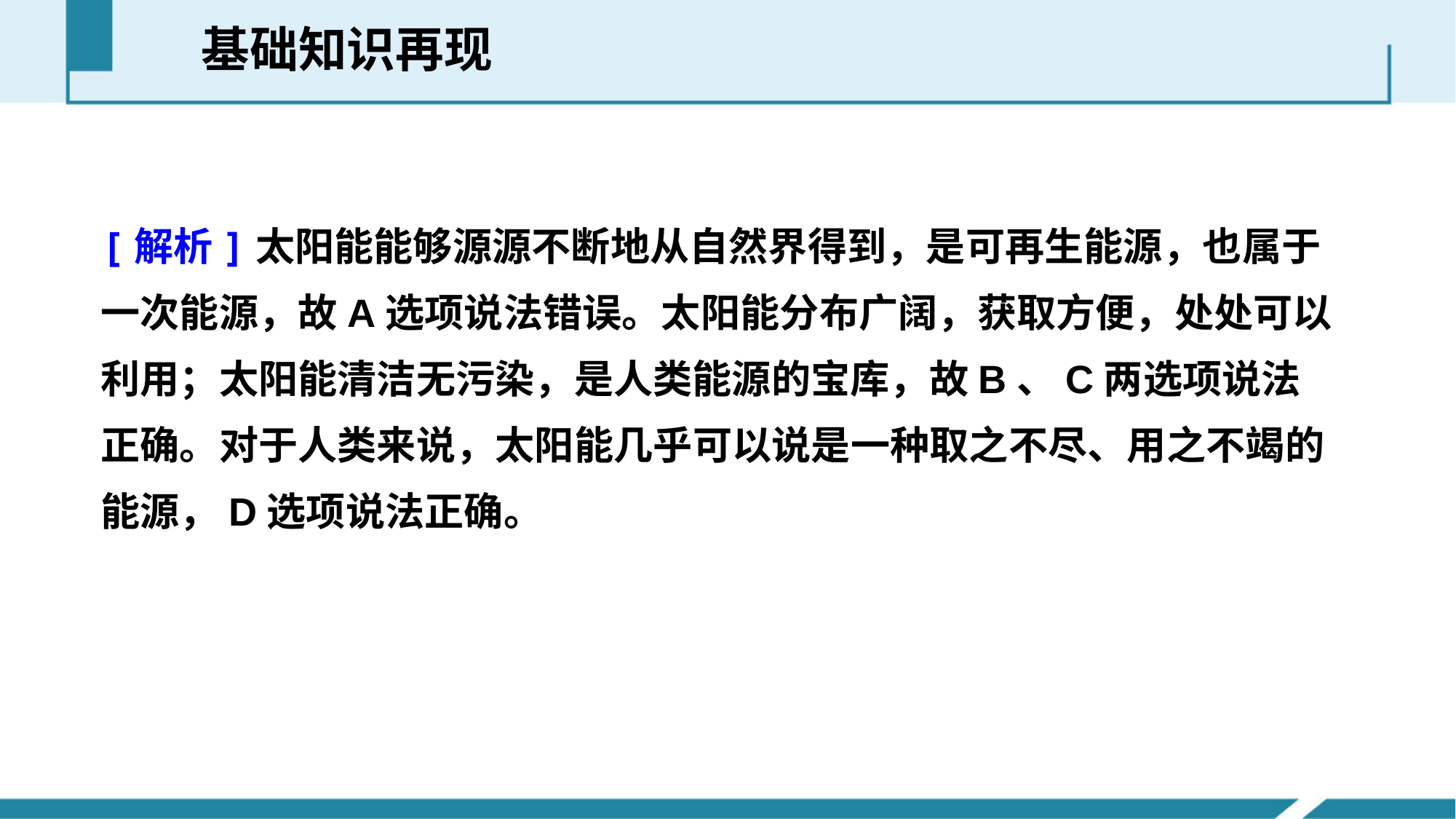

基础知识再现
[解析]太阳能能够源源不断地从自然界得到，是可再生能源，也属于一次能源，故A选项说法错误。太阳能分布广阔，获取方便，处处可以利用；太阳能清洁无污染，是人类能源的宝库，故B、C两选项说法正确。对于人类来说，太阳能几乎可以说是一种取之不尽、用之不竭的能源，D选项说法正确。